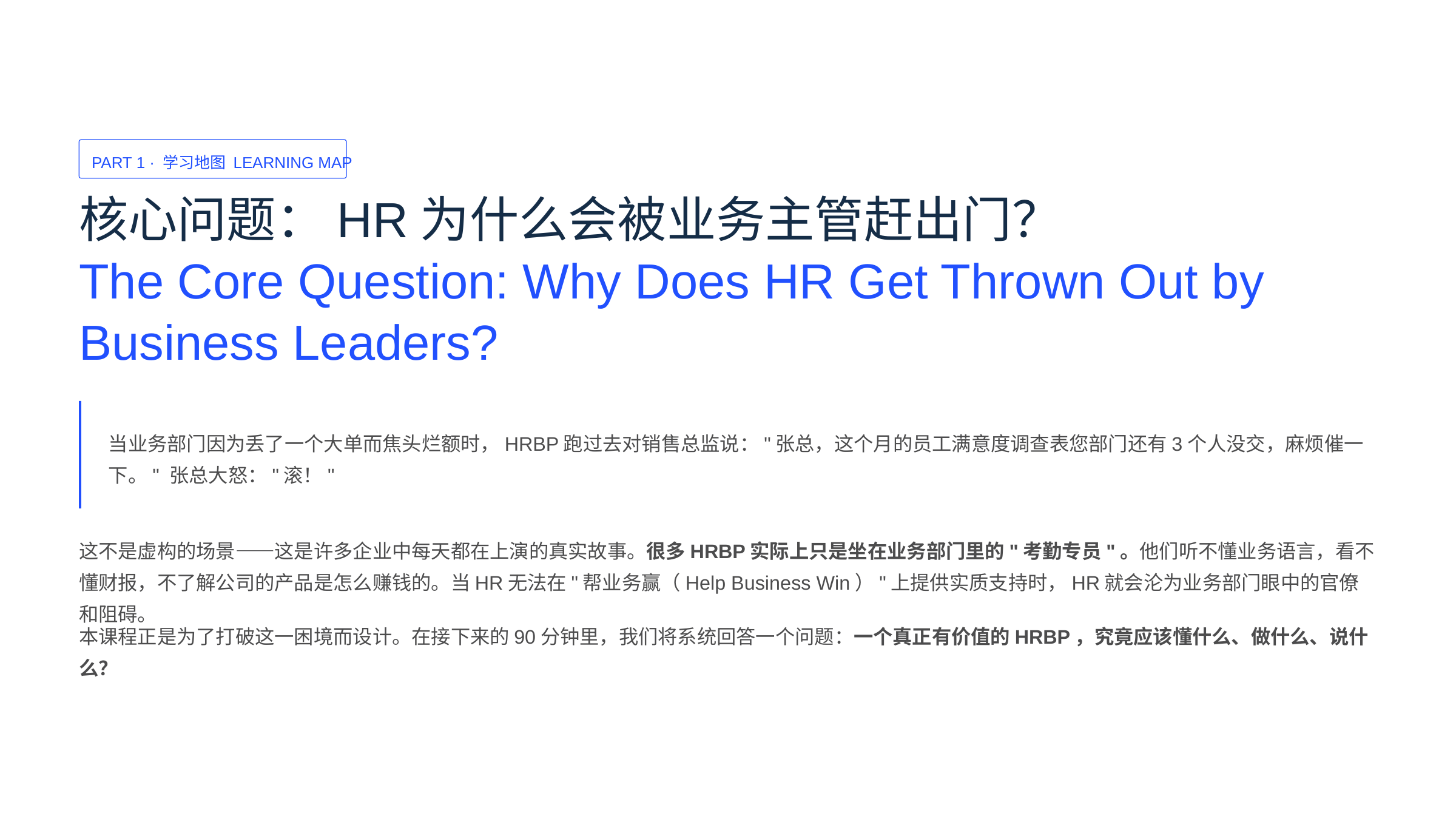

PART 1 · 学习地图 LEARNING MAP
核心问题：HR为什么会被业务主管赶出门？
The Core Question: Why Does HR Get Thrown Out by Business Leaders?

当业务部门因为丢了一个大单而焦头烂额时，HRBP跑过去对销售总监说："张总，这个月的员工满意度调查表您部门还有3个人没交，麻烦催一下。" 张总大怒："滚！"
这不是虚构的场景——这是许多企业中每天都在上演的真实故事。很多HRBP实际上只是坐在业务部门里的"考勤专员"。他们听不懂业务语言，看不懂财报，不了解公司的产品是怎么赚钱的。当HR无法在"帮业务赢（Help Business Win）"上提供实质支持时，HR就会沦为业务部门眼中的官僚和阻碍。
本课程正是为了打破这一困境而设计。在接下来的90分钟里，我们将系统回答一个问题：一个真正有价值的HRBP，究竟应该懂什么、做什么、说什么？